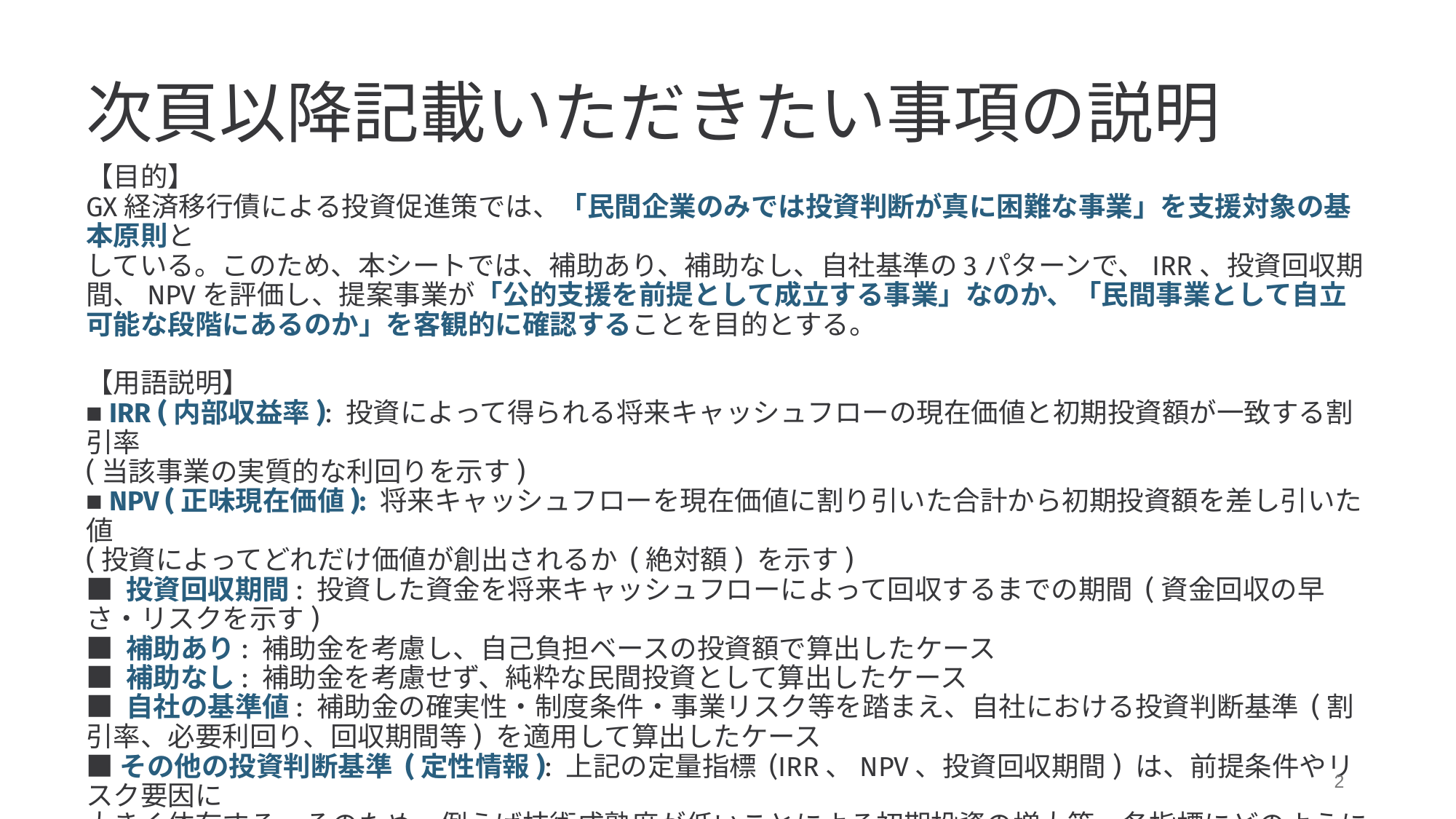

次頁以降記載いただきたい事項の説明
【目的】
GX経済移行債による投資促進策では、「民間企業のみでは投資判断が真に困難な事業」を支援対象の基本原則と
している。このため、本シートでは、補助あり、補助なし、自社基準の3パターンで、IRR、投資回収期間、NPVを評価し、提案事業が「公的支援を前提として成立する事業」なのか、「民間事業として自立可能な段階にあるのか」を客観的に確認することを目的とする。

【用語説明】
■ IRR (内部収益率): 投資によって得られる将来キャッシュフローの現在価値と初期投資額が一致する割引率
(当該事業の実質的な利回りを示す)
■ NPV (正味現在価値): 将来キャッシュフローを現在価値に割り引いた合計から初期投資額を差し引いた値
(投資によってどれだけ価値が創出されるか (絶対額) を示す)
■ 投資回収期間: 投資した資金を将来キャッシュフローによって回収するまでの期間 (資金回収の早さ・リスクを示す)
■ 補助あり: 補助金を考慮し、自己負担ベースの投資額で算出したケース
■ 補助なし: 補助金を考慮せず、純粋な民間投資として算出したケース
■ 自社の基準値: 補助金の確実性・制度条件・事業リスク等を踏まえ、自社における投資判断基準 (割引率、必要利回り、回収期間等) を適用して算出したケース
■その他の投資判断基準 (定性情報): 上記の定量指標 (IRR、NPV、投資回収期間) は、前提条件やリスク要因に
大きく依存する。そのため、例えば技術成熟度が低いことによる初期投資の増大等、各指標にどのように影響しているか、因果関係を具体的にご記載いただきたい。
2